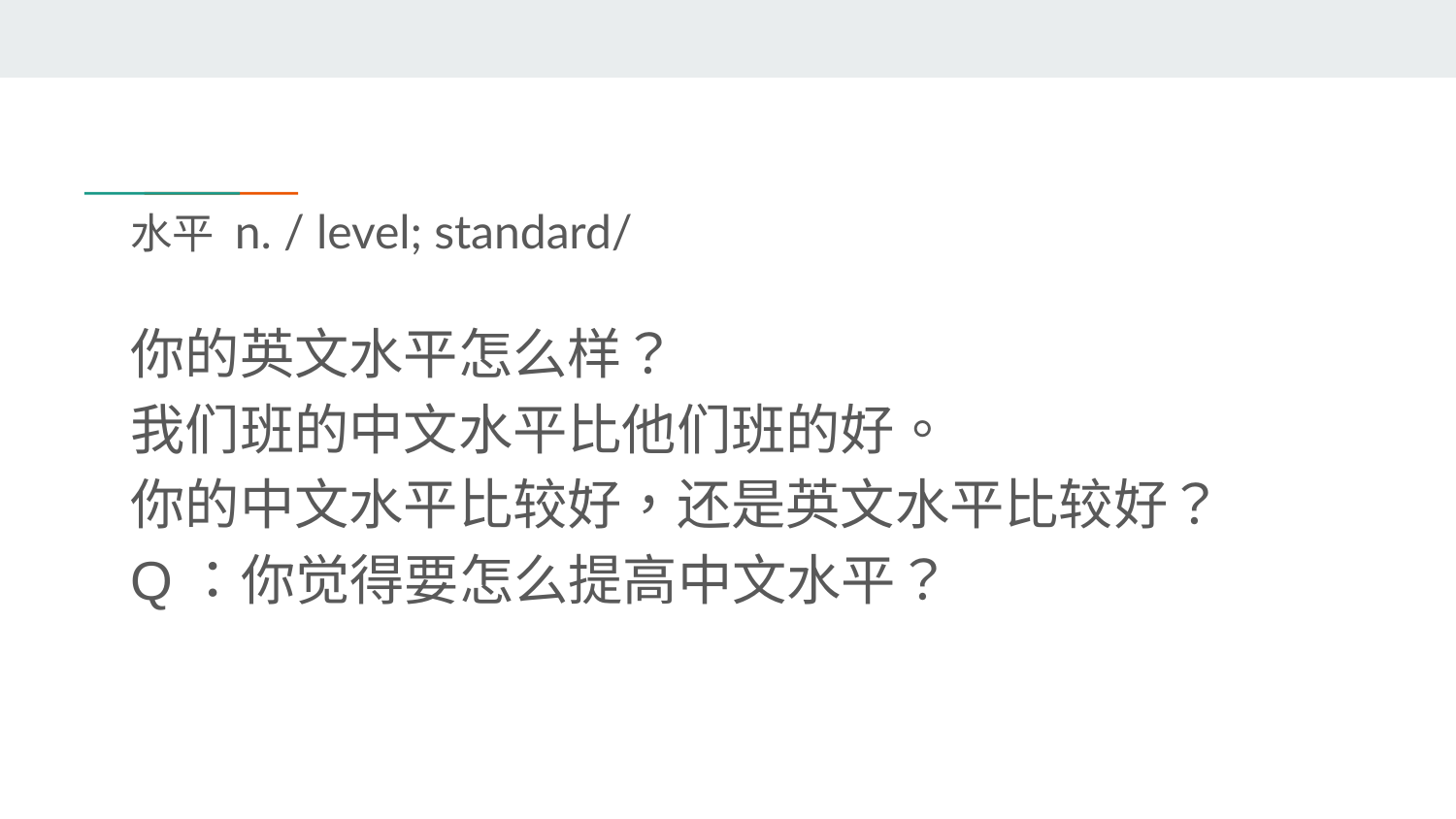

# 水平 n. / level; standard/

你的英文水平怎么样？
我们班的中文水平比他们班的好。
你的中文水平比较好，还是英文水平比较好？
Q：你觉得要怎么提高中文水平？